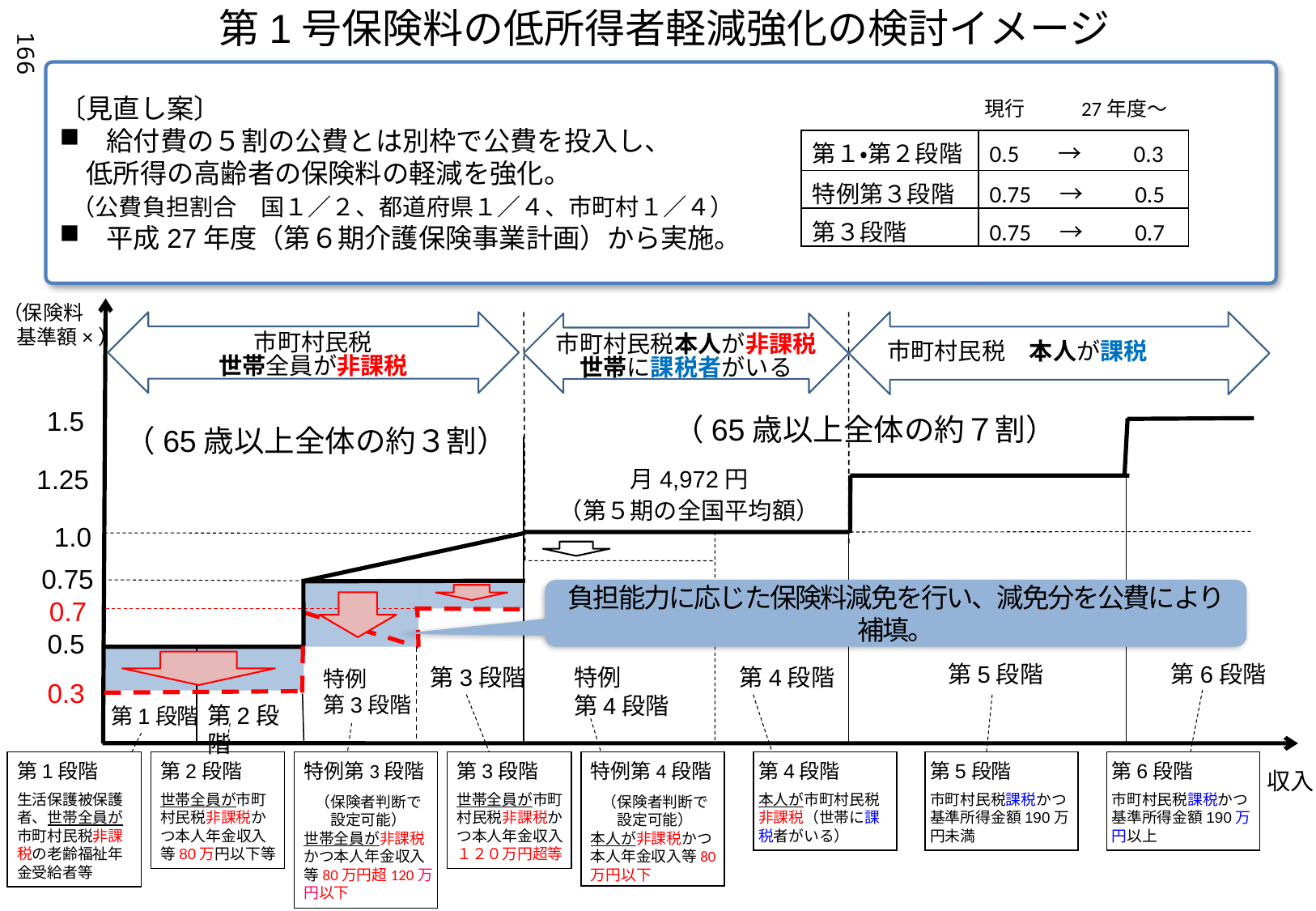

# 第1号保険料の低所得者軽減強化の検討イメージ
166
〔見直し案〕
給付費の５割の公費とは別枠で公費を投入し、
　低所得の高齢者の保険料の軽減を強化。
（公費負担割合　国１／２、都道府県１／４、市町村１／４）
平成27年度（第６期介護保険事業計画）から実施。
現行
27年度～
| 第１・第２段階 | 0.5 　→　 0.3 |
| --- | --- |
| 特例第３段階 | 0.75　→　 0.5 |
| 第３段階 | 0.75　→　 0.7 |
（保険料
  基準額×）

市町村民税
世帯全員が非課税
市町村民税　本人が課税

市町村民税本人が非課税
世帯に課税者がいる
1.5
（65歳以上全体の約７割）
（65歳以上全体の約３割）

1.25
月4,972円
（第５期の全国平均額）

1.0

0.75

負担能力に応じた保険料減免を行い、減免分を公費により補填。

0.7

0.5

第5段階
第6段階
特例
第4段階
第3段階
第4段階
特例
第3段階
0.3

第2段階
第1段階

第1段階
生活保護被保護者、世帯全員が市町村民税非課税の老齢福祉年金受給者等
第2段階
世帯全員が市町村民税非課税かつ本人年金収入等80万円以下等
特例第3段階

（保険者判断で
設定可能）
世帯全員が非課税かつ本人年金収入等80万円超120万円以下
第3段階
世帯全員が市町村民税非課税かつ本人年金収入１２０万円超等
特例第4段階

（保険者判断で
設定可能）
本人が非課税かつ本人年金収入等80万円以下
第4段階
本人が市町村民税非課税（世帯に課税者がいる）
第5段階
市町村民税課税かつ基準所得金額190万円未満
第6段階
市町村民税課税かつ基準所得金額190万円以上
収入